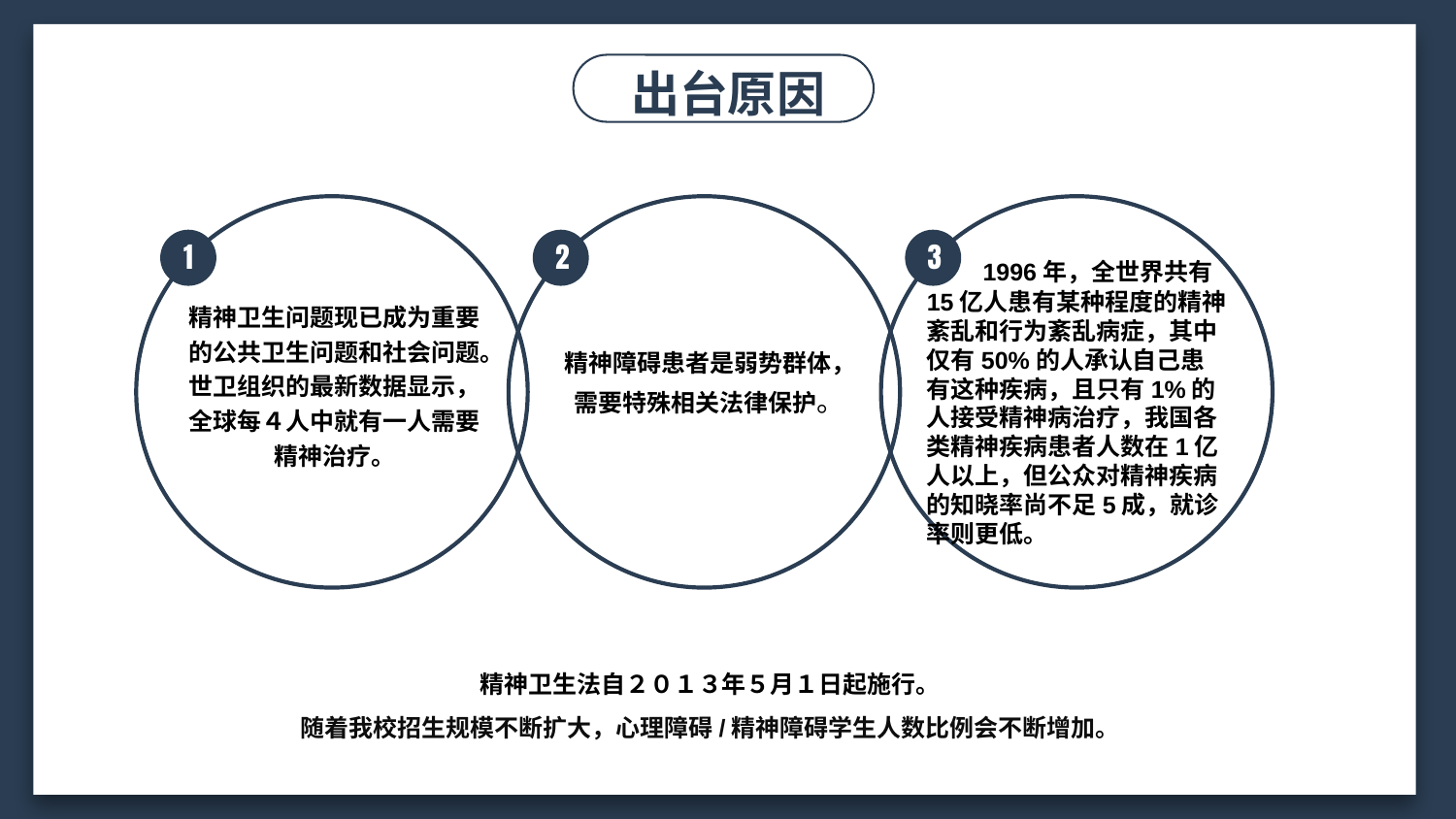

出台原因

1
精神卫生问题现已成为重要的公共卫生问题和社会问题。世卫组织的最新数据显示，全球每４人中就有一人需要精神治疗。

2
精神障碍患者是弱势群体，需要特殊相关法律保护。

3
       1996年，全世界共有15亿人患有某种程度的精神紊乱和行为紊乱病症，其中仅有50%的人承认自己患有这种疾病，且只有1%的人接受精神病治疗，我国各类精神疾病患者人数在1亿人以上，但公众对精神疾病的知晓率尚不足5成，就诊率则更低。

精神卫生法自２０１３年５月１日起施行。
随着我校招生规模不断扩大，心理障碍/精神障碍学生人数比例会不断增加。